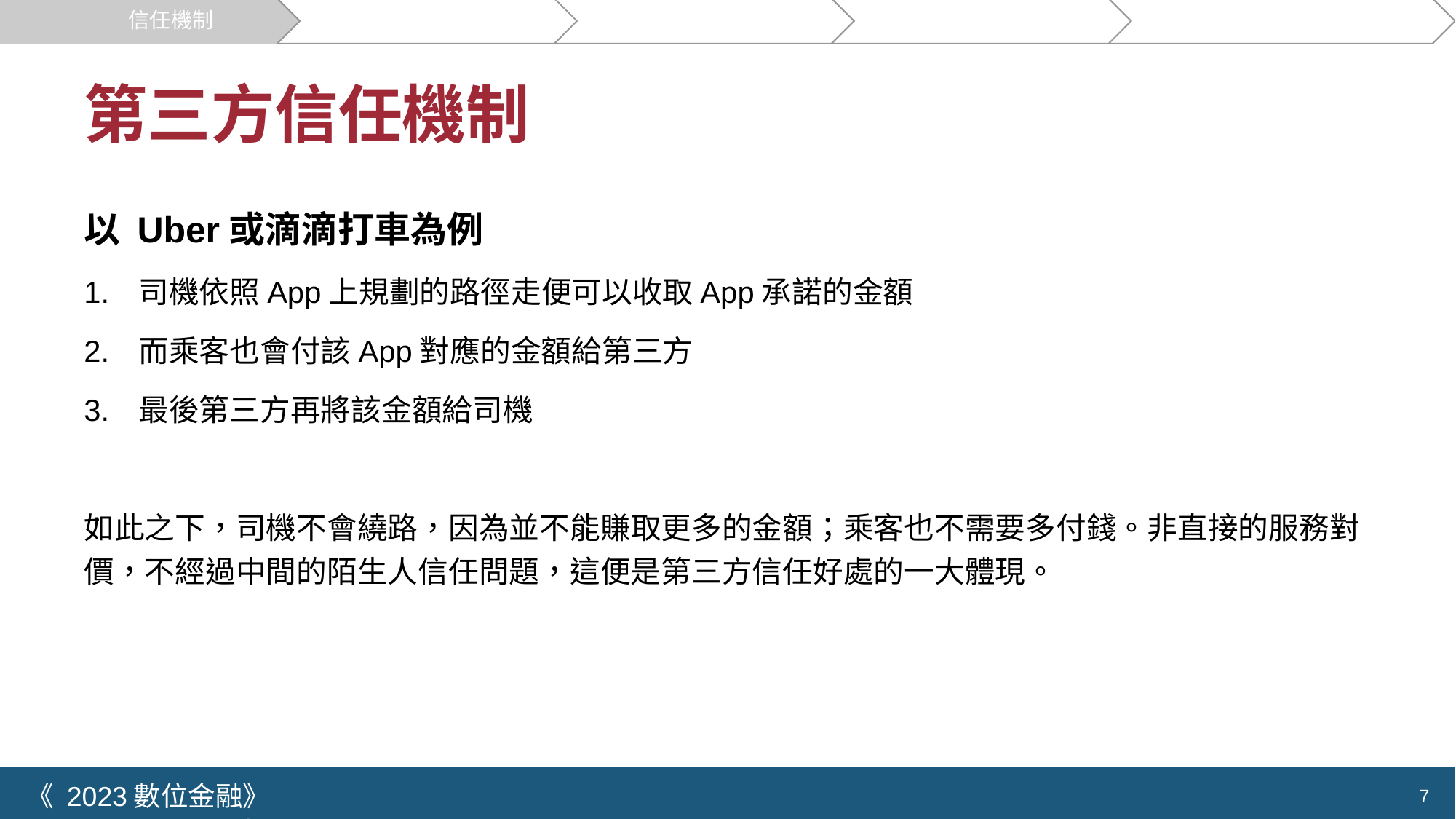

信任機制

第三方支付的運作

創新模式

市場與案例

機會與挑戰
# 第三方信任機制

以 Uber或滴滴打車為例
司機依照App上規劃的路徑走便可以收取App承諾的金額
而乘客也會付該App對應的金額給第三方
最後第三方再將該金額給司機

如此之下，司機不會繞路，因為並不能賺取更多的金額；乘客也不需要多付錢。非直接的服務對價，不經過中間的陌生人信任問題，這便是第三方信任好處的一大體現。
《 2023數位金融》                                                                                                                                             	NCTU.IIM.IEBI Lab
7